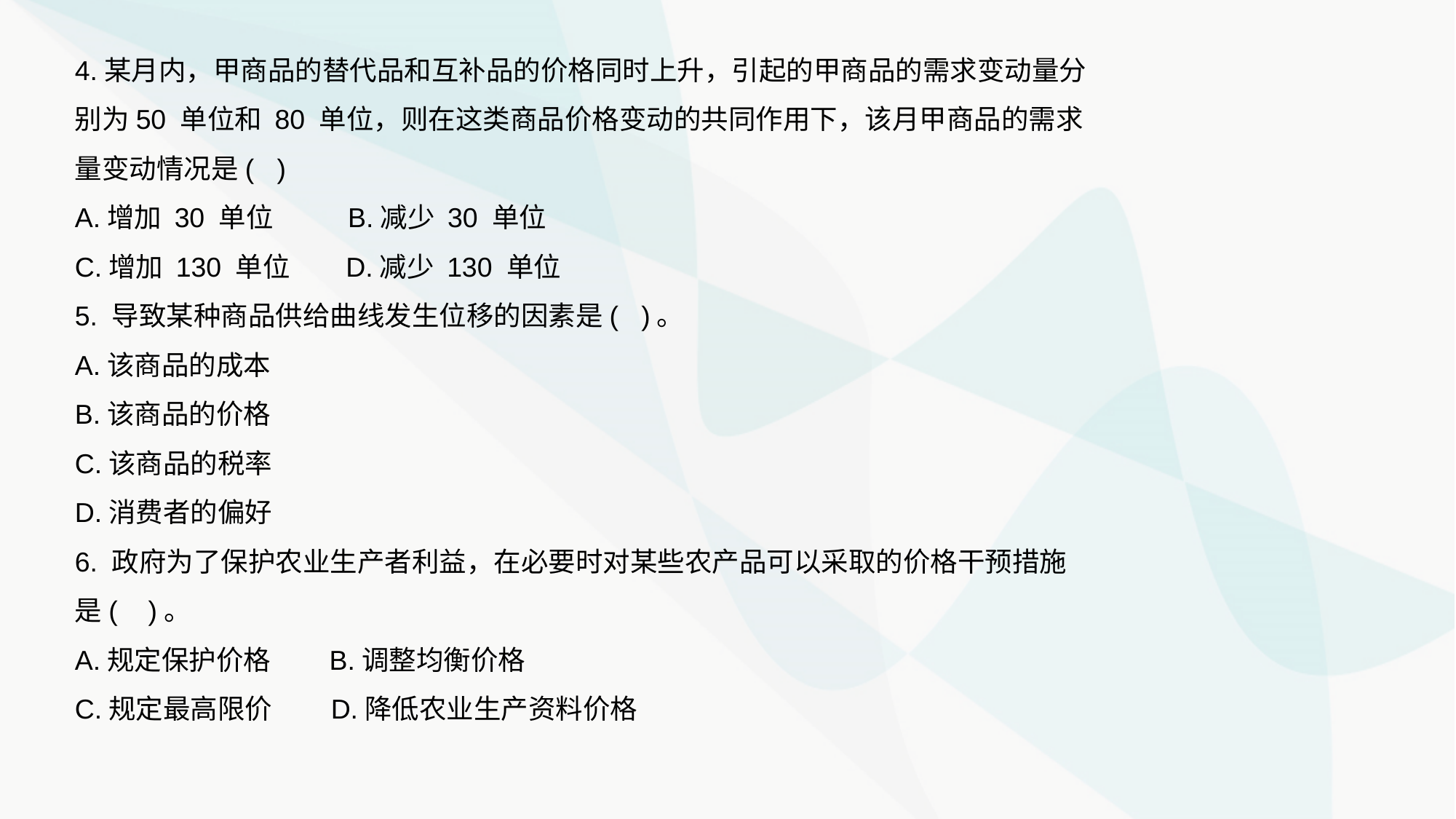

4.某月内，甲商品的替代品和互补品的价格同时上升，引起的甲商品的需求变动量分别为50 单位和 80 单位，则在这类商品价格变动的共同作用下，该月甲商品的需求量变动情况是(   )
A.增加 30 单位           B.减少 30 单位
C.增加 130 单位        D.减少 130 单位
5. 导致某种商品供给曲线发生位移的因素是(   )。
A.该商品的成本
B.该商品的价格
C.该商品的税率
D.消费者的偏好
6. 政府为了保护农业生产者利益，在必要时对某些农产品可以采取的价格干预措施是(    )。
A.规定保护价格    　B.调整均衡价格
C.规定最高限价    　D.降低农业生产资料价格